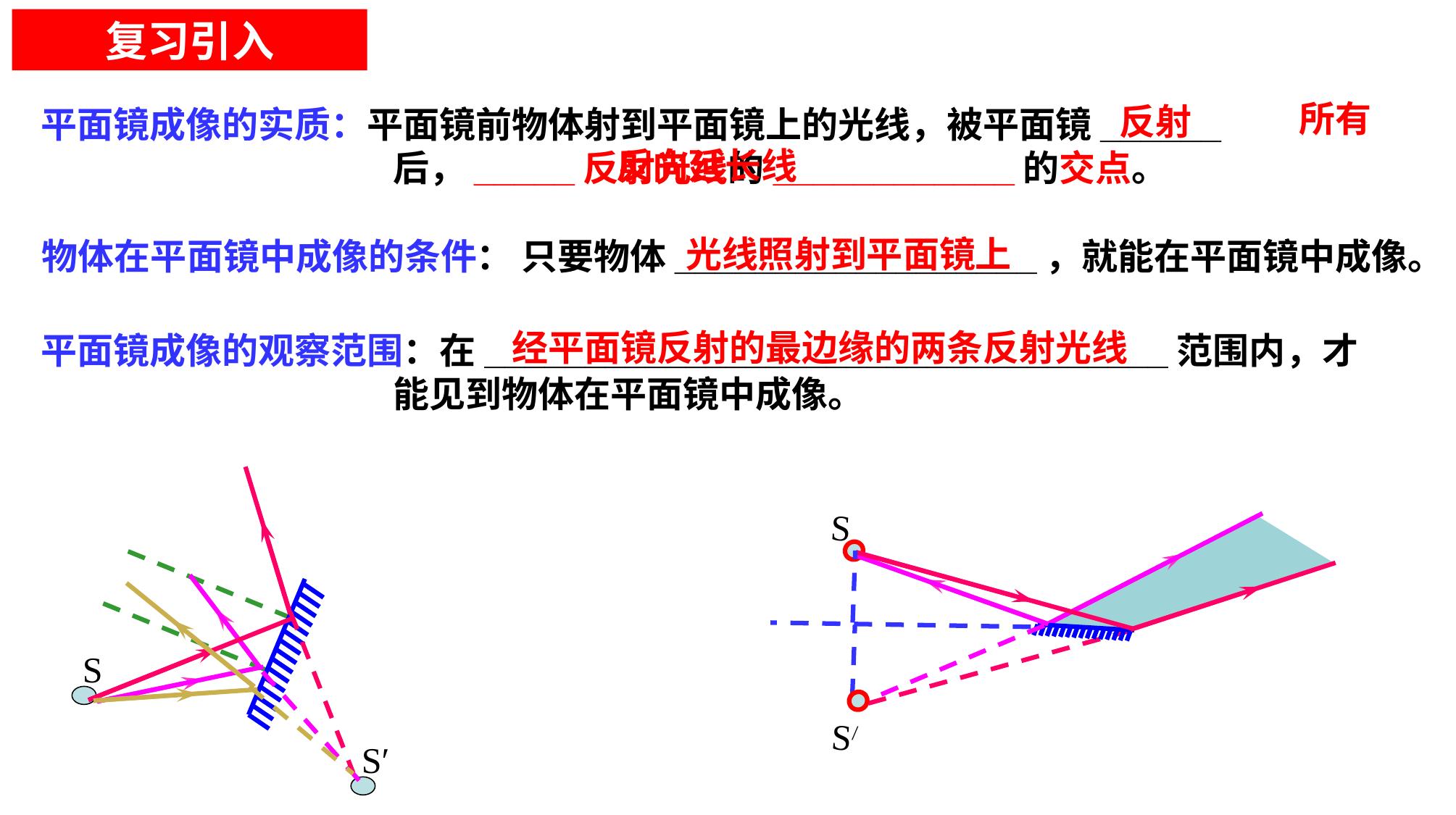

复习引入
所有
反射
平面镜成像的实质：平面镜前物体射到平面镜上的光线，被平面镜______后，_____反射光线的____________的交点。
反向延长线
光线照射到平面镜上
物体在平面镜中成像的条件： 只要物体__________________，就能在平面镜中成像。
经平面镜反射的最边缘的两条反射光线
平面镜成像的观察范围：在__________________________________范围内，才能见到物体在平面镜中成像。

S

S′

S

S/